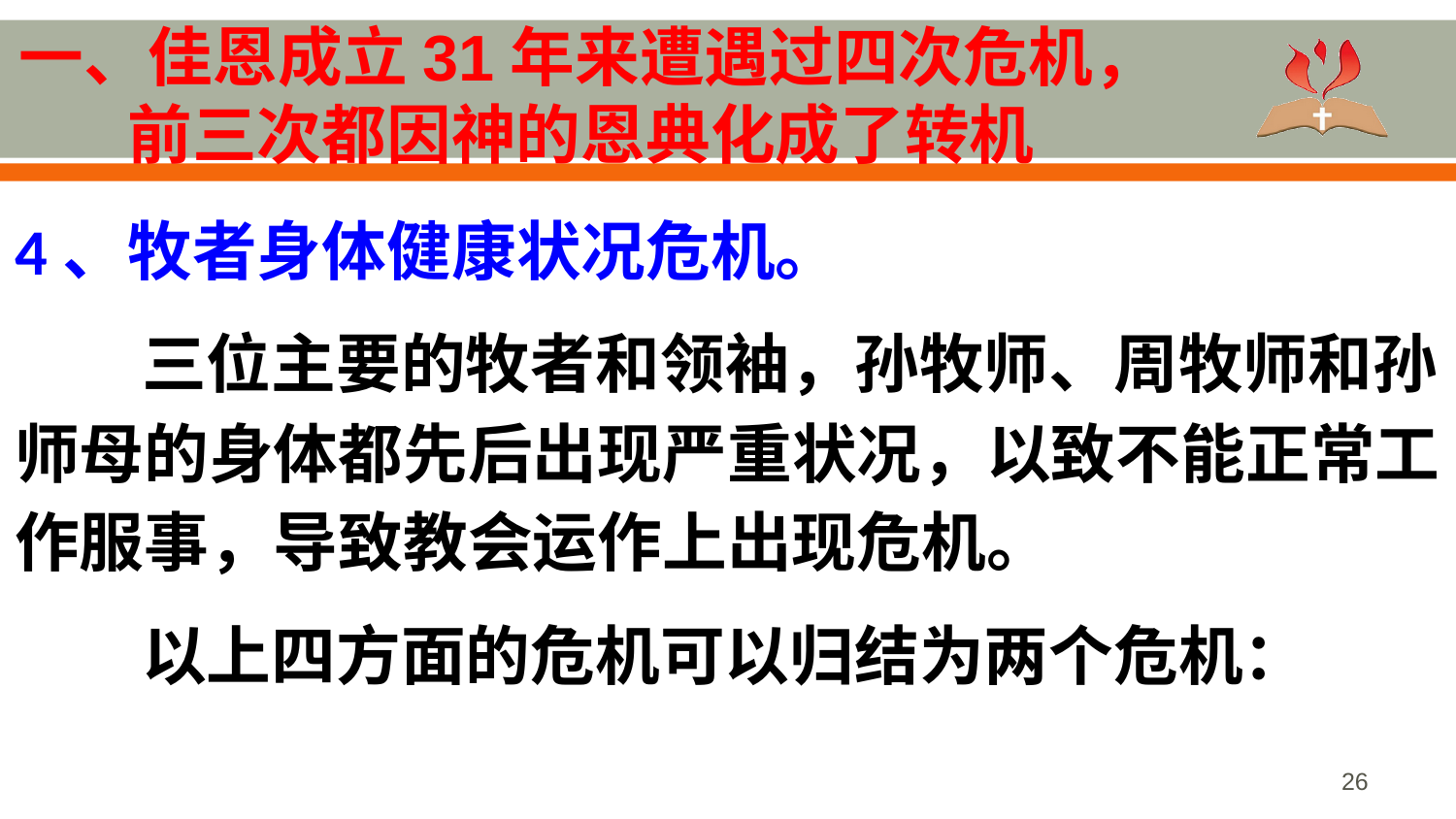

# 一、佳恩成立31年来遭遇过四次危机，前三次都因神的恩典化成了转机
4、牧者身体健康状况危机。
三位主要的牧者和领袖，孙牧师、周牧师和孙师母的身体都先后出现严重状况，以致不能正常工作服事，导致教会运作上出现危机。
以上四方面的危机可以归结为两个危机：

26